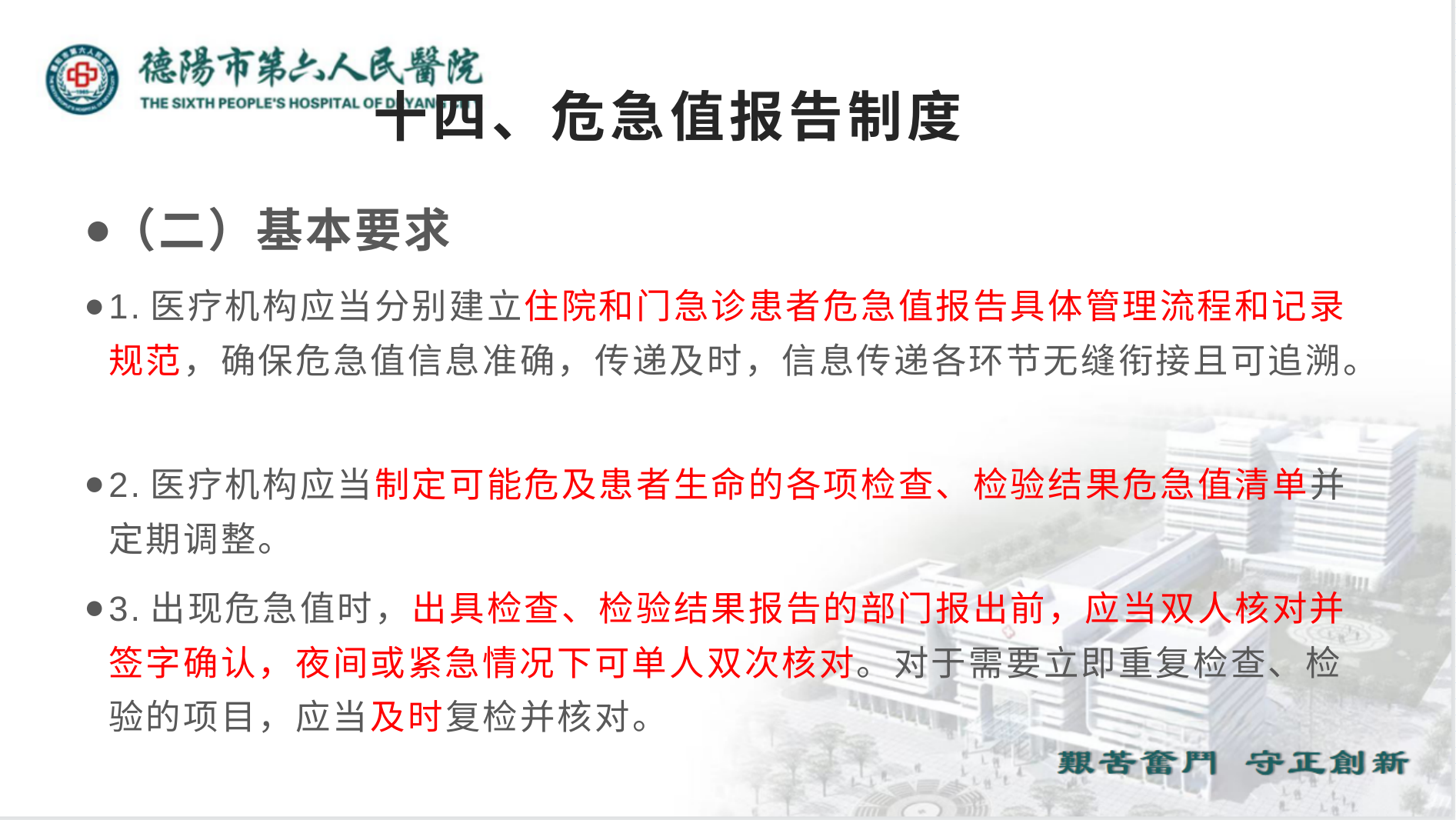

# 十四、危急值报告制度
（二）基本要求
1.医疗机构应当分别建立住院和门急诊患者危急值报告具体管理流程和记录规范，确保危急值信息准确，传递及时，信息传递各环节无缝衔接且可追溯。
2.医疗机构应当制定可能危及患者生命的各项检查、检验结果危急值清单并定期调整。
3.出现危急值时，出具检查、检验结果报告的部门报出前，应当双人核对并签字确认，夜间或紧急情况下可单人双次核对。对于需要立即重复检查、检验的项目，应当及时复检并核对。